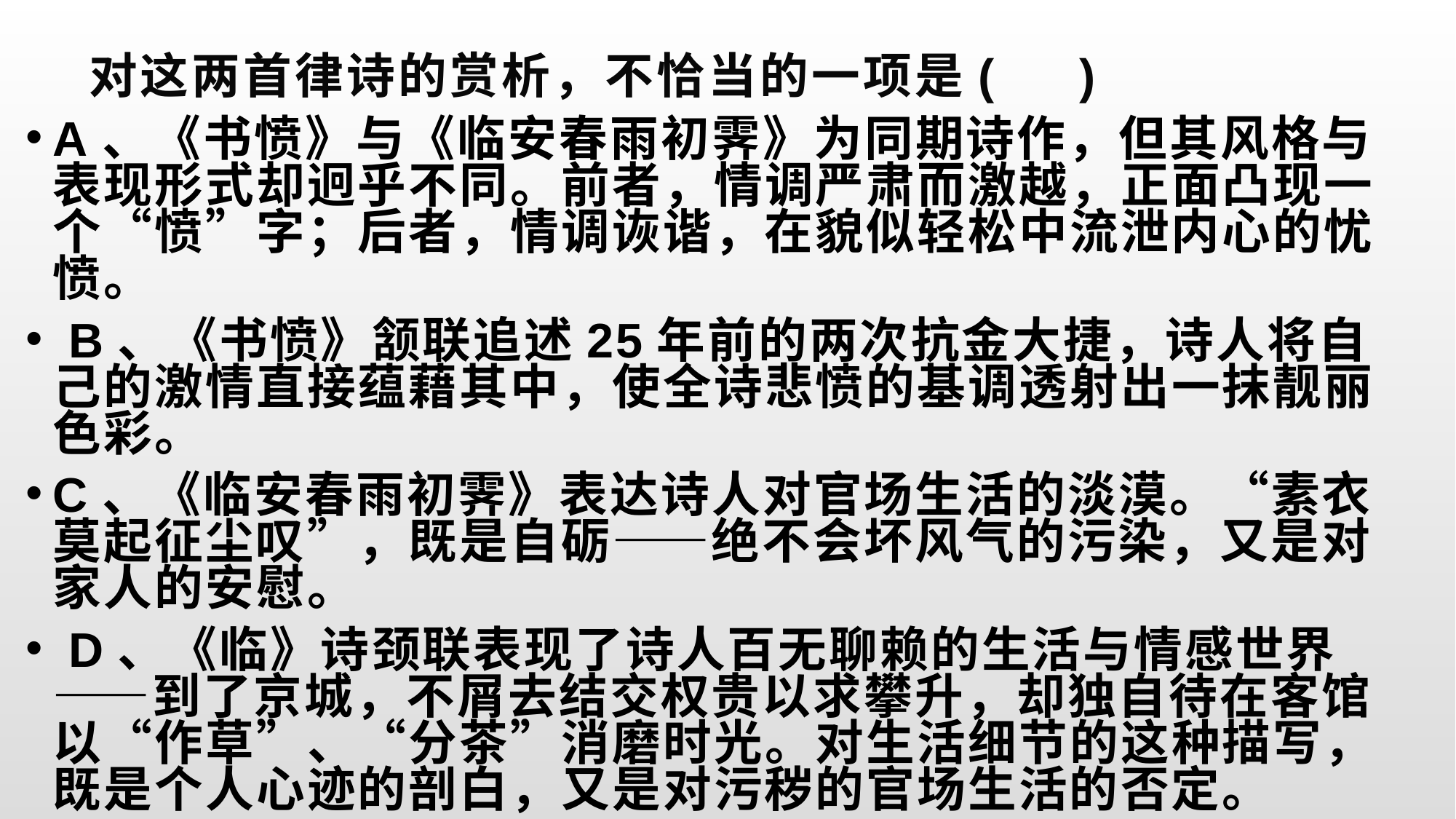

# 对这两首律诗的赏析，不恰当的一项是(     )
A、《书愤》与《临安春雨初霁》为同期诗作，但其风格与表现形式却迥乎不同。前者，情调严肃而激越，正面凸现一个“愤”字；后者，情调诙谐，在貌似轻松中流泄内心的忧愤。
 B、《书愤》颔联追述25年前的两次抗金大捷，诗人将自己的激情直接蕴藉其中，使全诗悲愤的基调透射出一抹靓丽色彩。
C、《临安春雨初霁》表达诗人对官场生活的淡漠。“素衣莫起征尘叹”，既是自砺——绝不会坏风气的污染，又是对家人的安慰。
 D、《临》诗颈联表现了诗人百无聊赖的生活与情感世界——到了京城，不屑去结交权贵以求攀升，却独自待在客馆以“作草”、“分茶”消磨时光。对生活细节的这种描写，既是个人心迹的剖白，又是对污秽的官场生活的否定。